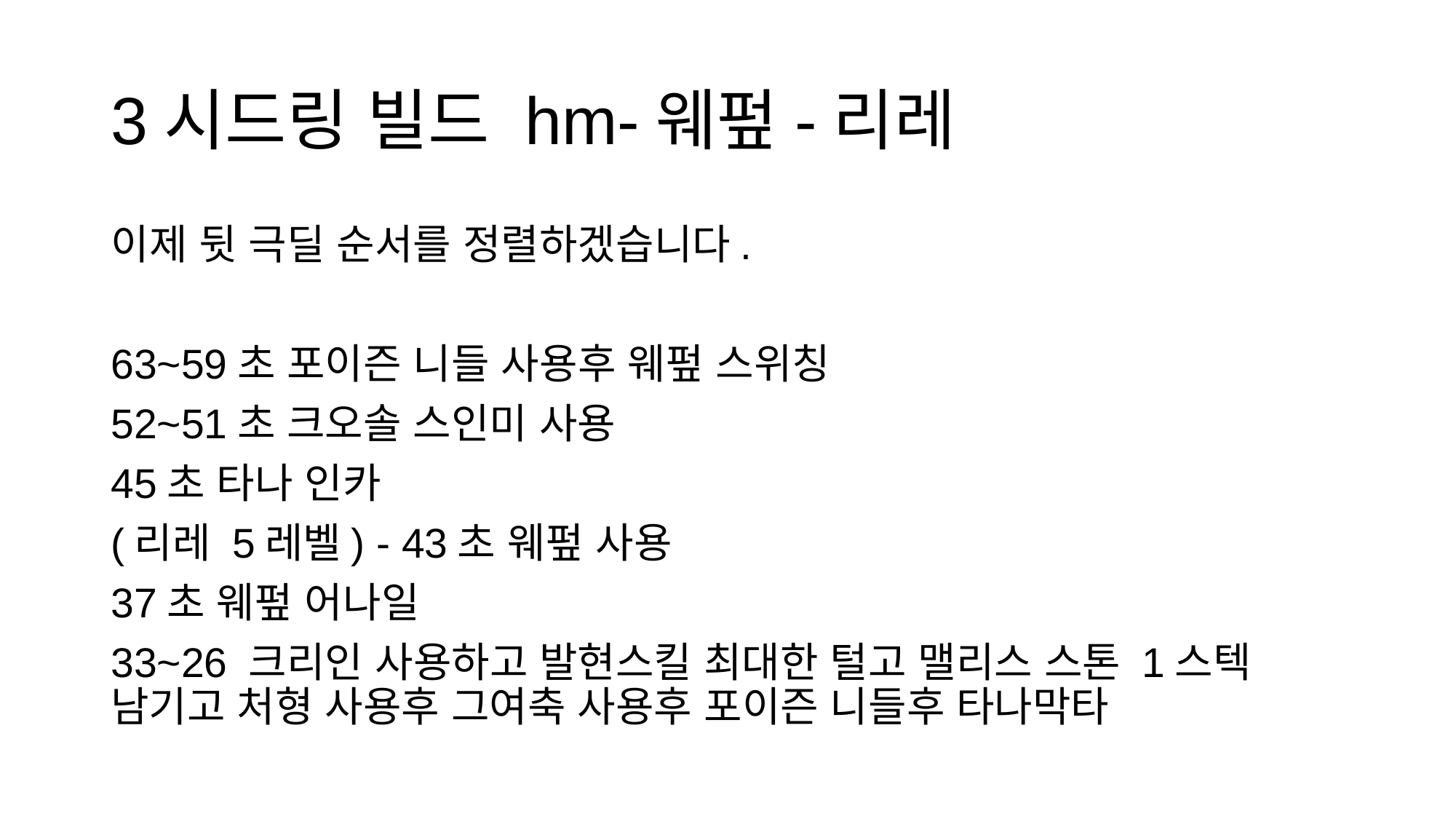

# 3시드링 빌드 hm-웨펖-리레
이제 뒷 극딜 순서를 정렬하겠습니다.

63~59초 포이즌 니들 사용후 웨펖 스위칭
52~51초 크오솔 스인미 사용
45초 타나 인카
(리레 5레벨) - 43초 웨펖 사용
37초 웨펖 어나일
33~26 크리인 사용하고 발현스킬 최대한 털고 맬리스 스톤 1스텍 남기고 처형 사용후 그여축 사용후 포이즌 니들후 타나막타